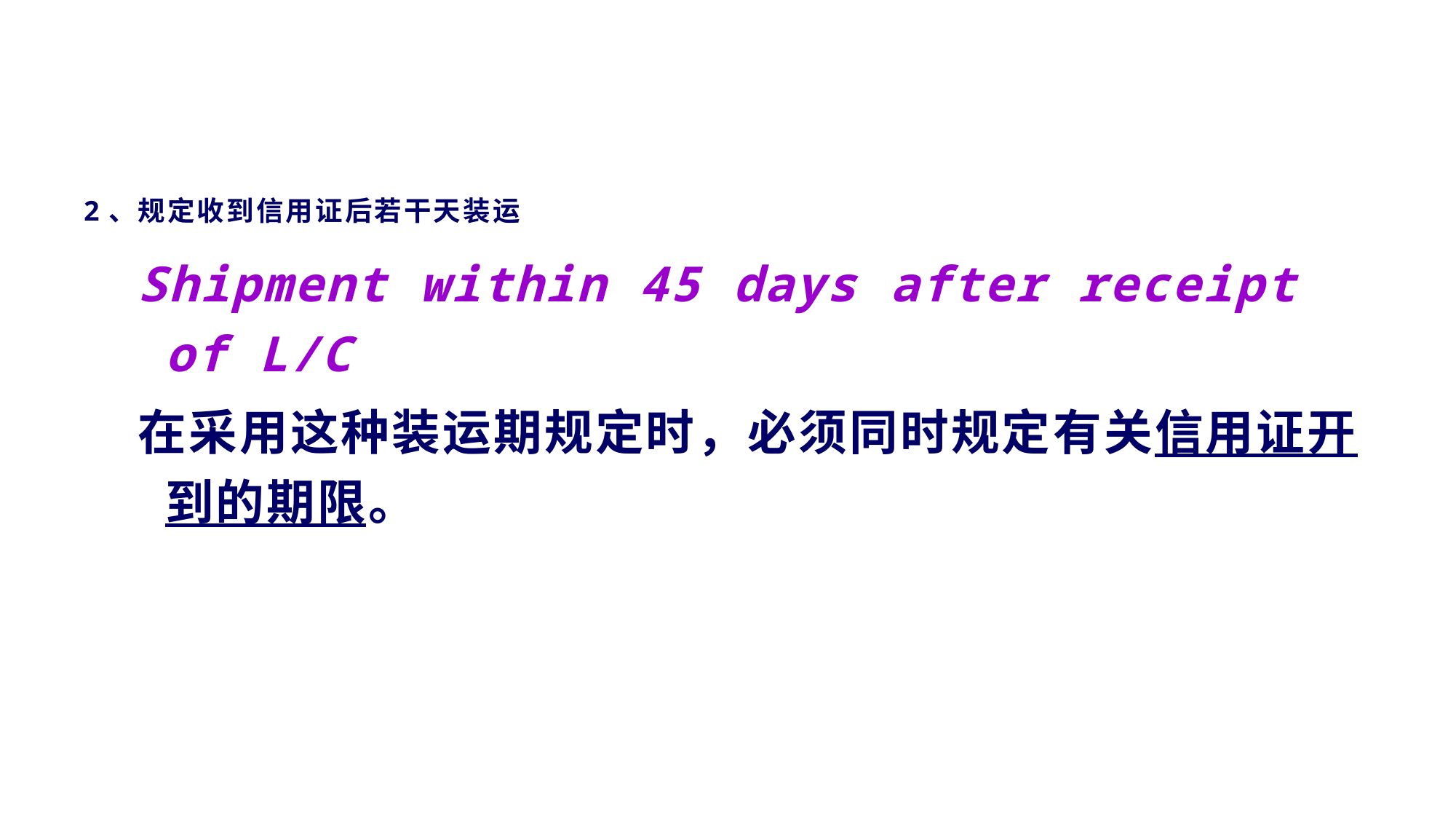

#
2、规定收到信用证后若干天装运
Shipment within 45 days after receipt of L/C
在采用这种装运期规定时，必须同时规定有关信用证开到的期限。